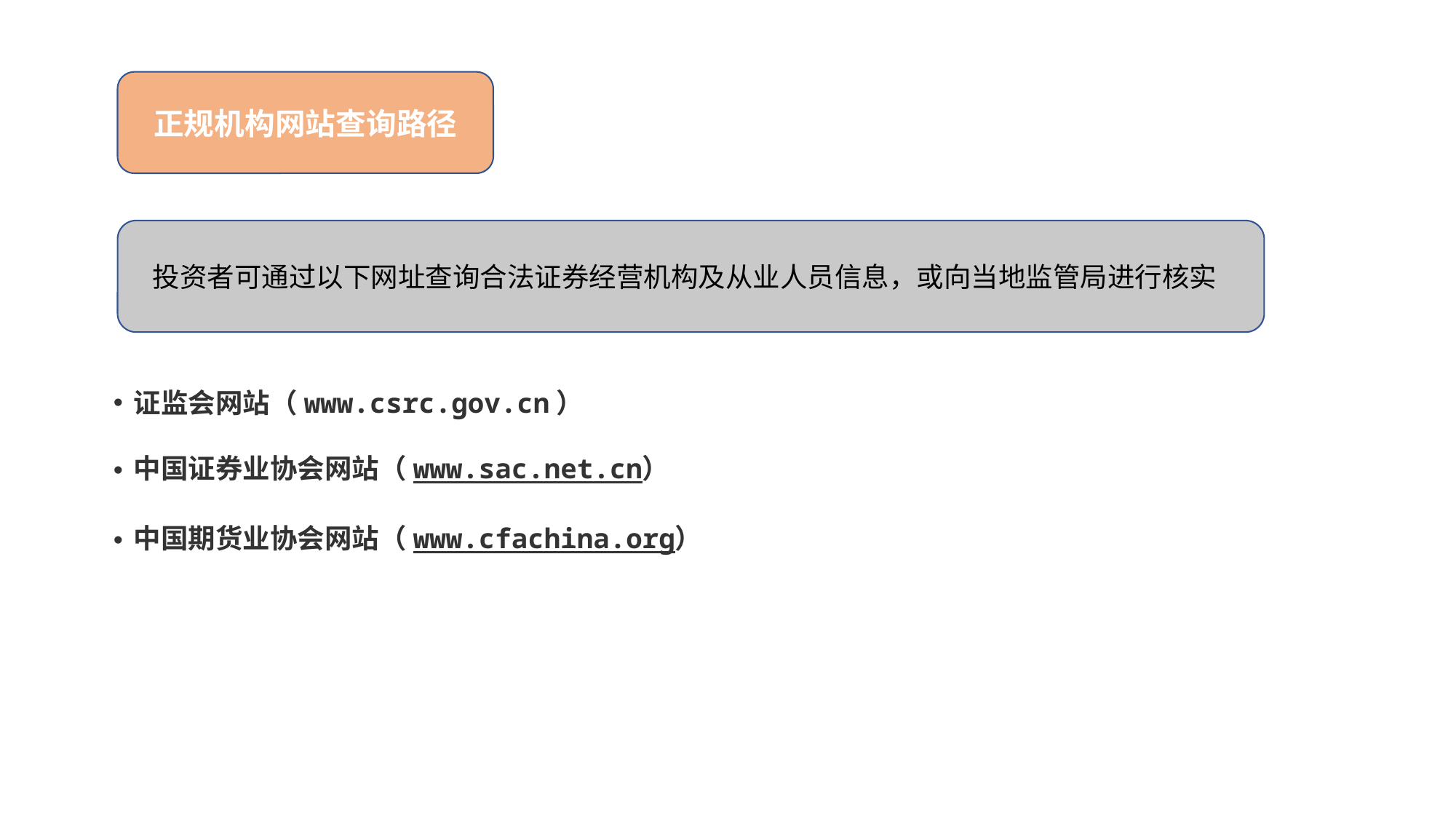

正规机构网站查询路径
  投资者可通过以下网址查询合法证券经营机构及从业人员信息，或向当地监管局进行核实
证监会网站（www.csrc.gov.cn）

中国证券业协会网站（www.sac.net.cn）

中国期货业协会网站（www.cfachina.org）